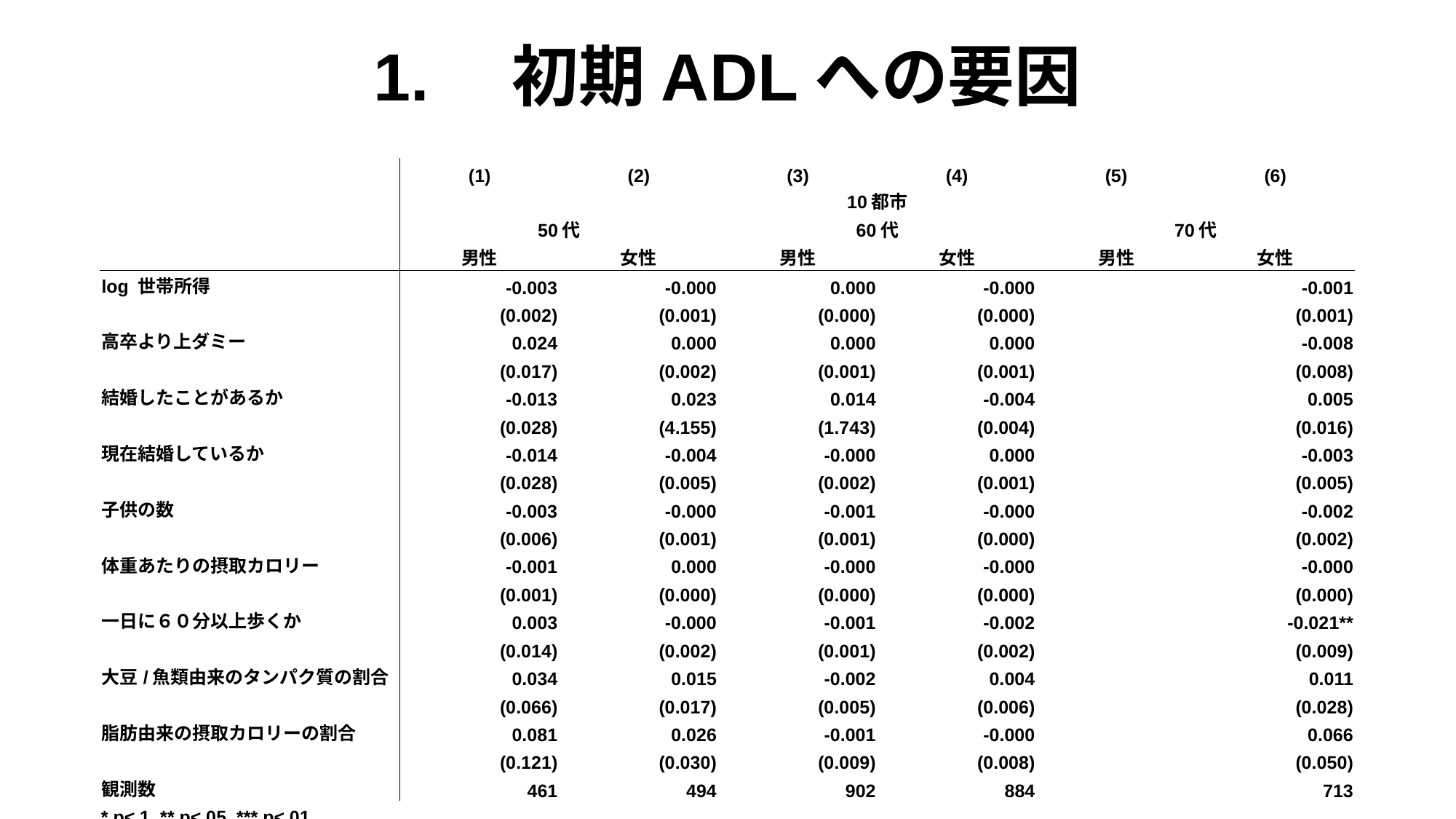

# 1.　初期ADLへの要因
|  | (1) | (2) | (3) | (4) | (5) | (6) |
| --- | --- | --- | --- | --- | --- | --- |
|  | 10都市 |  |  |  |  |  |
|  | 50代 |  | 60代 |  | 70代 |  |
|  | 男性 | 女性 | 男性 | 女性 | 男性 | 女性 |
| log 世帯所得 | -0.003 | -0.000 | 0.000 | -0.000 |  | -0.001 |
|  | (0.002) | (0.001) | (0.000) | (0.000) |  | (0.001) |
| 高卒より上ダミー | 0.024 | 0.000 | 0.000 | 0.000 |  | -0.008 |
|  | (0.017) | (0.002) | (0.001) | (0.001) |  | (0.008) |
| 結婚したことがあるか | -0.013 | 0.023 | 0.014 | -0.004 |  | 0.005 |
|  | (0.028) | (4.155) | (1.743) | (0.004) |  | (0.016) |
| 現在結婚しているか | -0.014 | -0.004 | -0.000 | 0.000 |  | -0.003 |
|  | (0.028) | (0.005) | (0.002) | (0.001) |  | (0.005) |
| 子供の数 | -0.003 | -0.000 | -0.001 | -0.000 |  | -0.002 |
|  | (0.006) | (0.001) | (0.001) | (0.000) |  | (0.002) |
| 体重あたりの摂取カロリー | -0.001 | 0.000 | -0.000 | -0.000 |  | -0.000 |
|  | (0.001) | (0.000) | (0.000) | (0.000) |  | (0.000) |
| 一日に６０分以上歩くか | 0.003 | -0.000 | -0.001 | -0.002 |  | -0.021\*\* |
|  | (0.014) | (0.002) | (0.001) | (0.002) |  | (0.009) |
| 大豆/魚類由来のタンパク質の割合 | 0.034 | 0.015 | -0.002 | 0.004 |  | 0.011 |
|  | (0.066) | (0.017) | (0.005) | (0.006) |  | (0.028) |
| 脂肪由来の摂取カロリーの割合 | 0.081 | 0.026 | -0.001 | -0.000 |  | 0.066 |
|  | (0.121) | (0.030) | (0.009) | (0.008) |  | (0.050) |
| 観測数 | 461 | 494 | 902 | 884 |  | 713 |
| \* p<.1, \*\* p<.05, \*\*\* p<.01 |  |  |  |  |  |  |